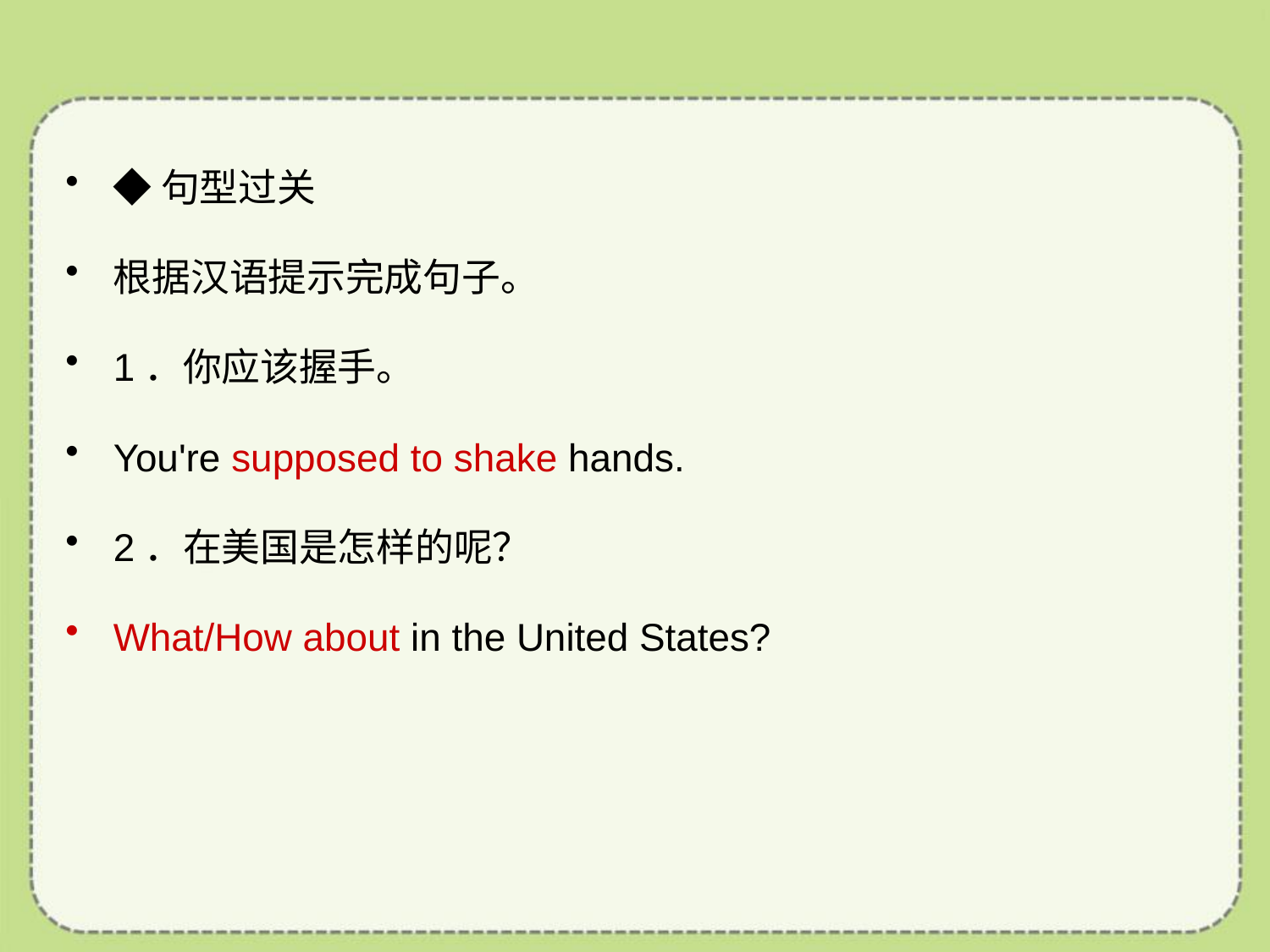

◆句型过关

根据汉语提示完成句子。

1．你应该握手。

You're supposed to shake hands.

2．在美国是怎样的呢？

What/How about in the United States?